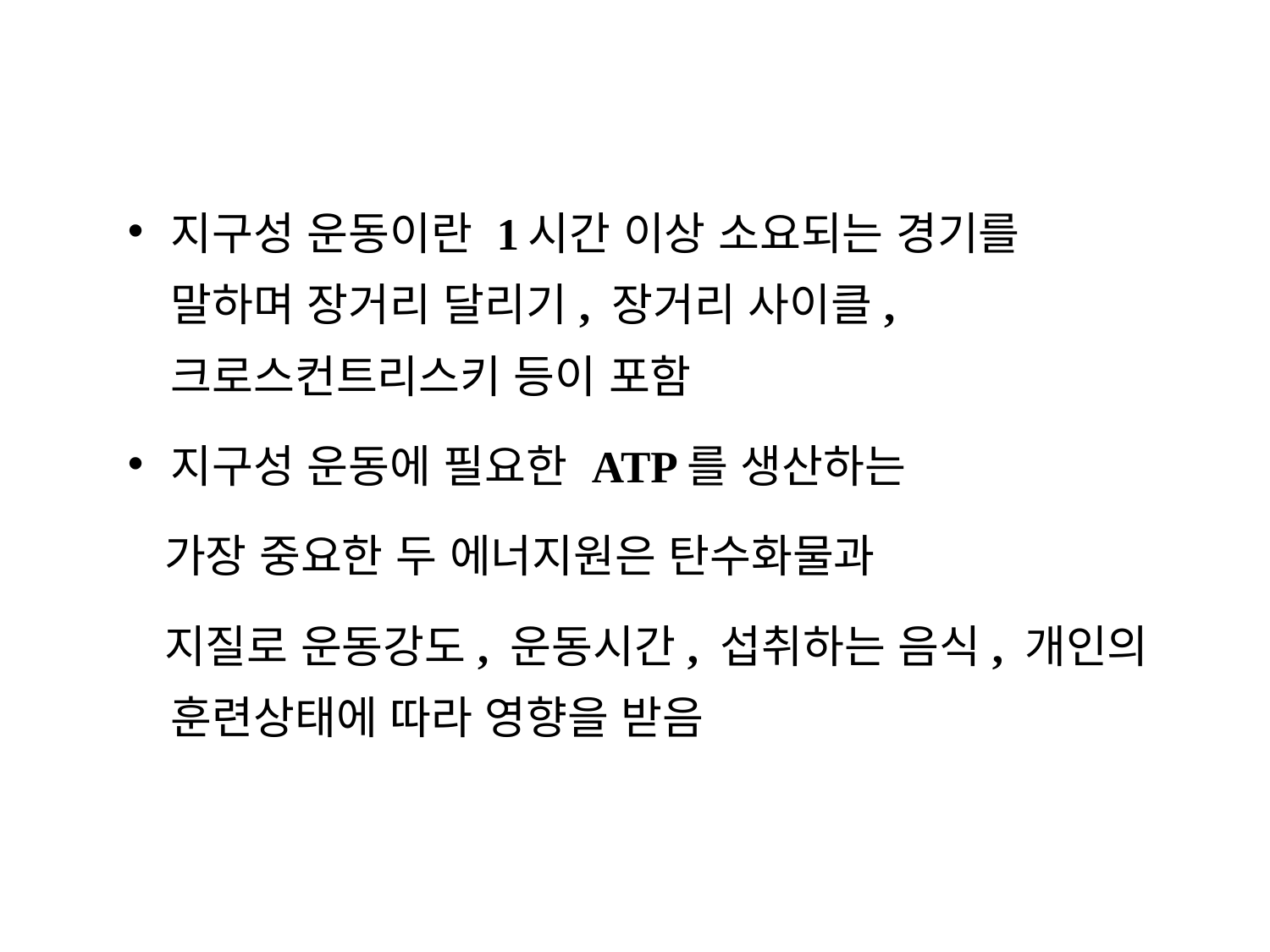

지구성 운동이란 1시간 이상 소요되는 경기를 말하며 장거리 달리기, 장거리 사이클, 크로스컨트리스키 등이 포함
지구성 운동에 필요한 ATP를 생산하는
  가장 중요한 두 에너지원은 탄수화물과
  지질로 운동강도, 운동시간, 섭취하는 음식, 개인의 훈련상태에 따라 영향을 받음